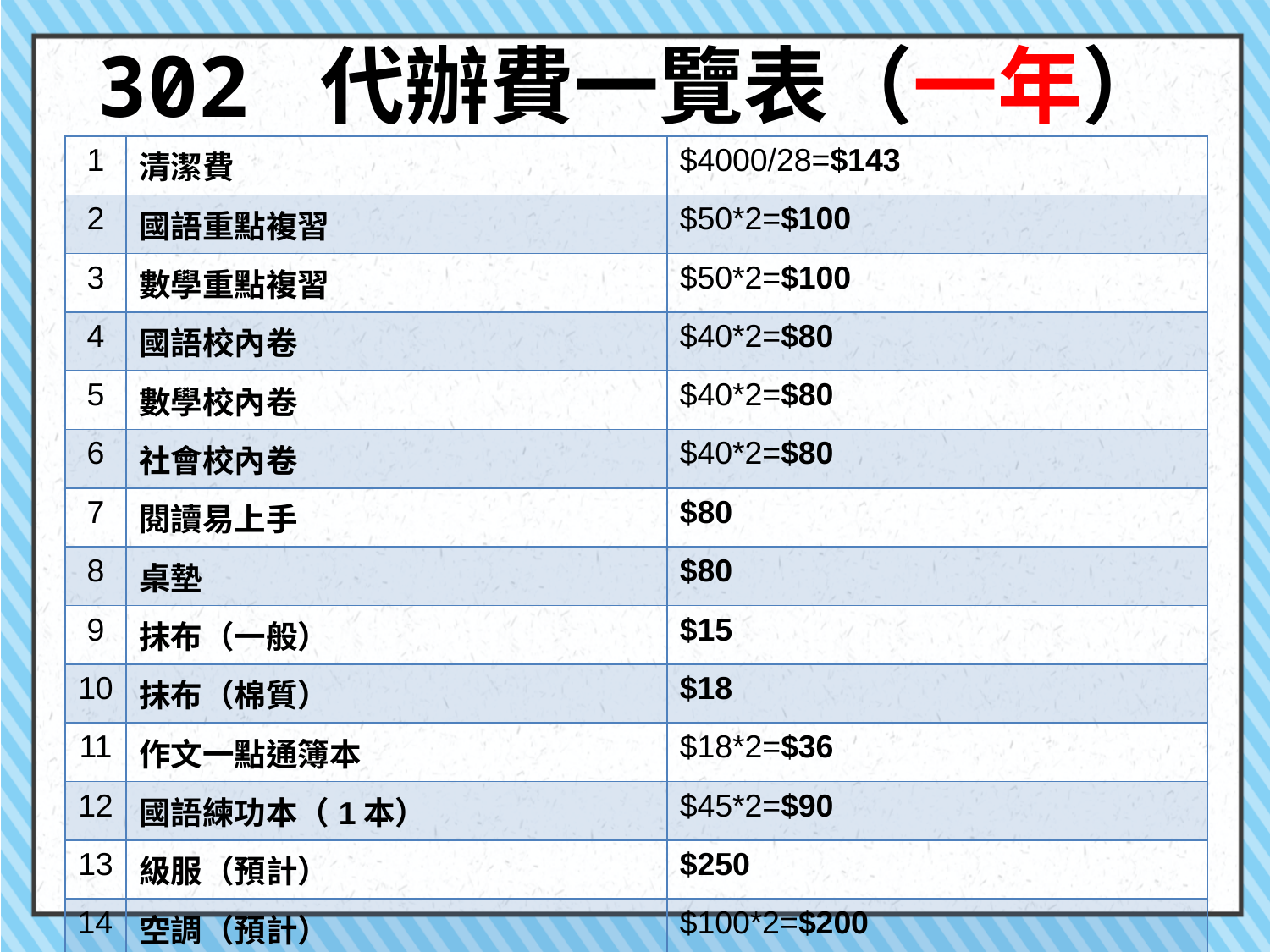

# 302 代辦費一覽表（一年）
| 1 | 清潔費 | $4000/28=$143 |
| --- | --- | --- |
| 2 | 國語重點複習 | $50\*2=$100 |
| 3 | 數學重點複習 | $50\*2=$100 |
| 4 | 國語校內卷 | $40\*2=$80 |
| 5 | 數學校內卷 | $40\*2=$80 |
| 6 | 社會校內卷 | $40\*2=$80 |
| 7 | 閱讀易上手 | $80 |
| 8 | 桌墊 | $80 |
| 9 | 抹布（一般） | $15 |
| 10 | 抹布（棉質） | $18 |
| 11 | 作文一點通簿本 | $18\*2=$36 |
| 12 | 國語練功本（1本） | $45\*2=$90 |
| 13 | 級服（預計） | $250 |
| 14 | 空調（預計） | $100\*2=$200 |
| 15 | 遊覽車費：4/21(四)到動物園 | $5000/28=$179 |